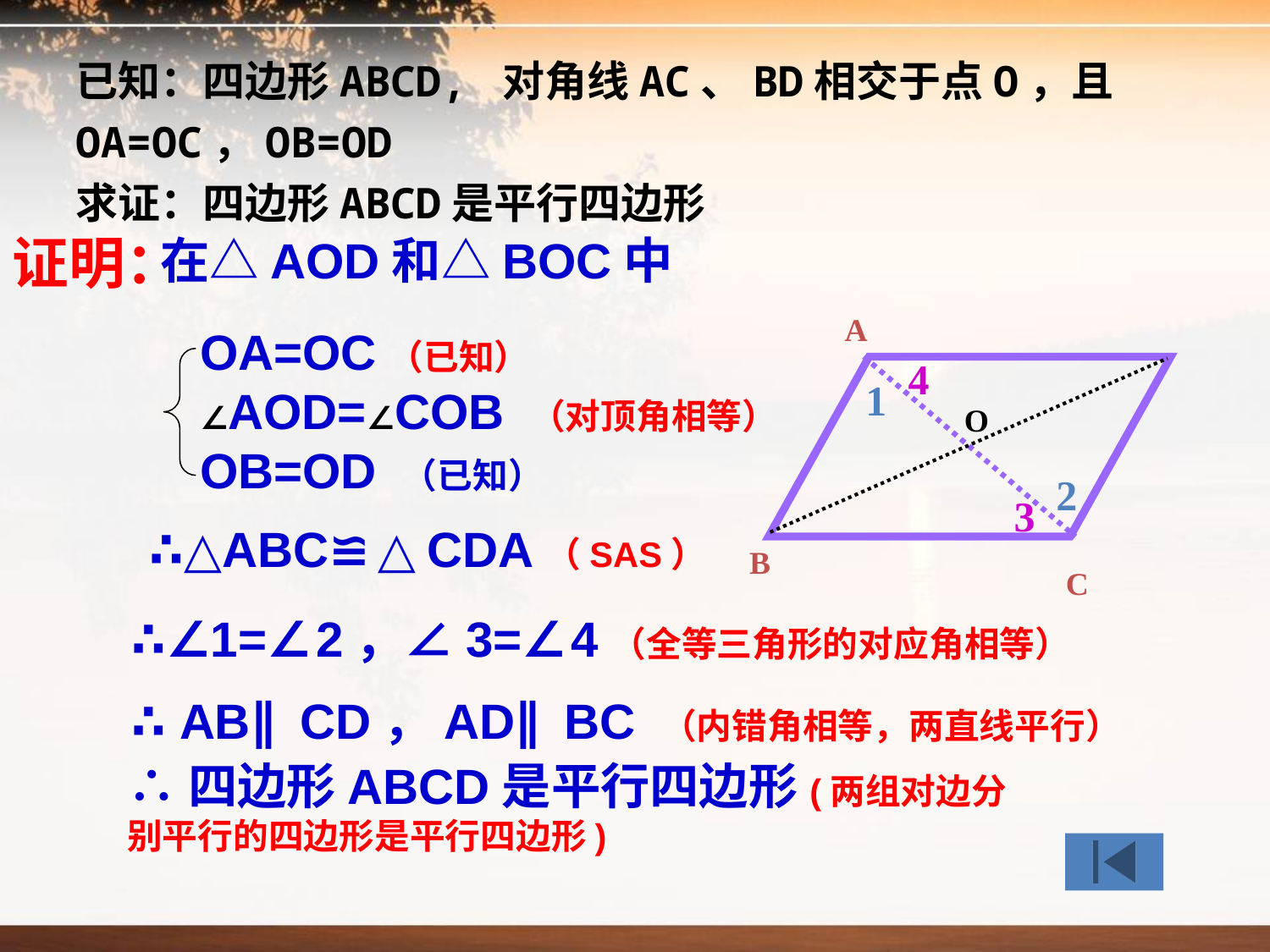

已知：四边形ABCD, 对角线AC、BD相交于点O，且OA=OC，OB=OD
求证：四边形ABCD是平行四边形
证明：
在△AOD和△BOC中

A
OA=OC（已知）
∠AOD=∠COB （对顶角相等）
OB=OD （已知）

4

1
O
2
3
∴△ABC≌△CDA（SAS）

B
C
∴∠1=∠2，∠3=∠4（全等三角形的对应角相等）

∴ AB∥CD，AD∥BC （内错角相等，两直线平行）

∴四边形ABCD是平行四边形(两组对边分别平行的四边形是平行四边形)